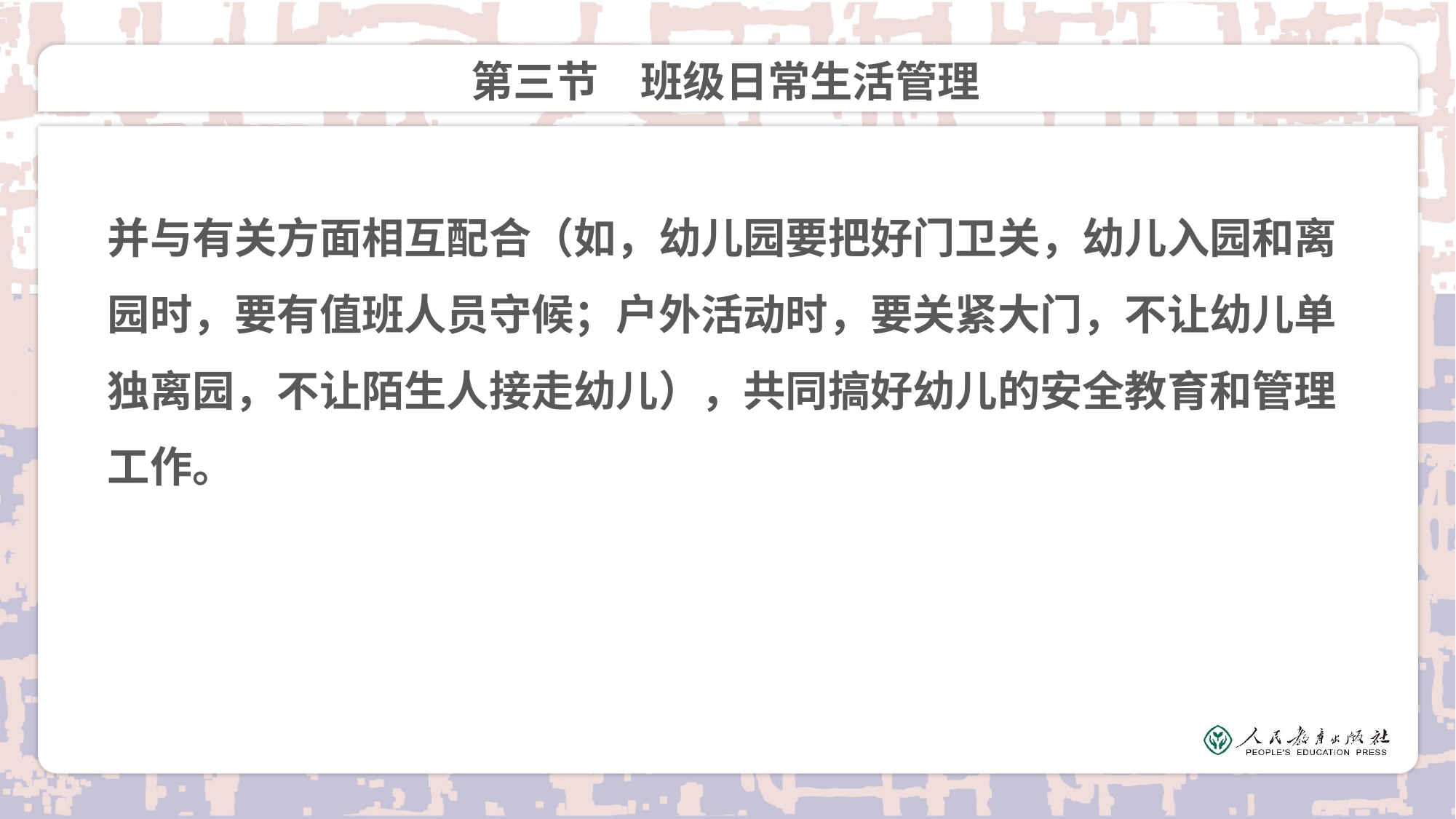

# 第三节　班级日常生活管理
并与有关方面相互配合（如，幼儿园要把好门卫关，幼儿入园和离园时，要有值班人员守候；户外活动时，要关紧大门，不让幼儿单独离园，不让陌生人接走幼儿），共同搞好幼儿的安全教育和管理工作。